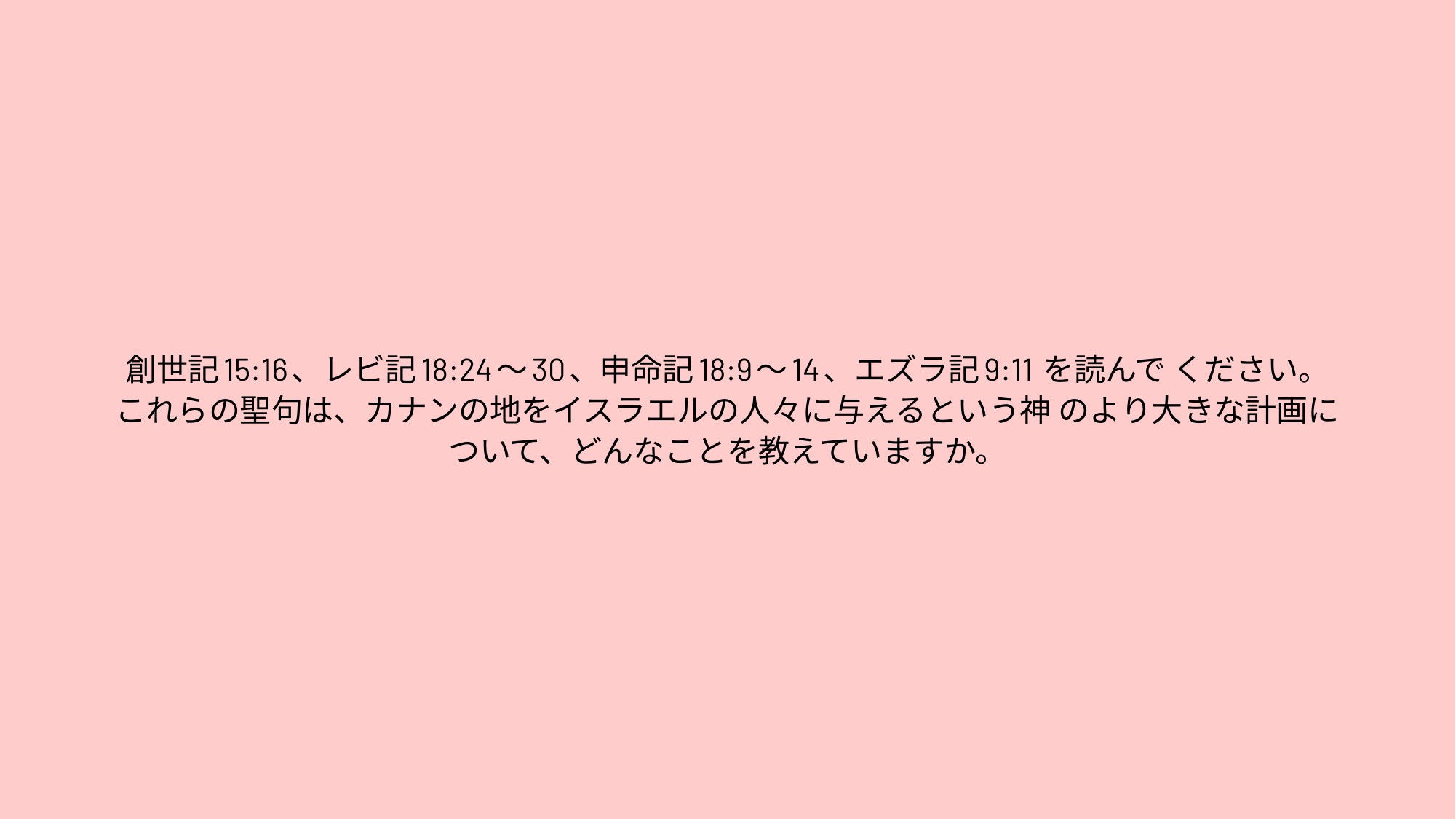

# 創世記15:16、レビ記18:24～30、申命記18:9～14、エズラ記9:11 を読んで ください。 これらの聖句は、カナンの地をイスラエルの人々に与えるという神 のより大きな計画に ついて、どんなことを教えていますか。